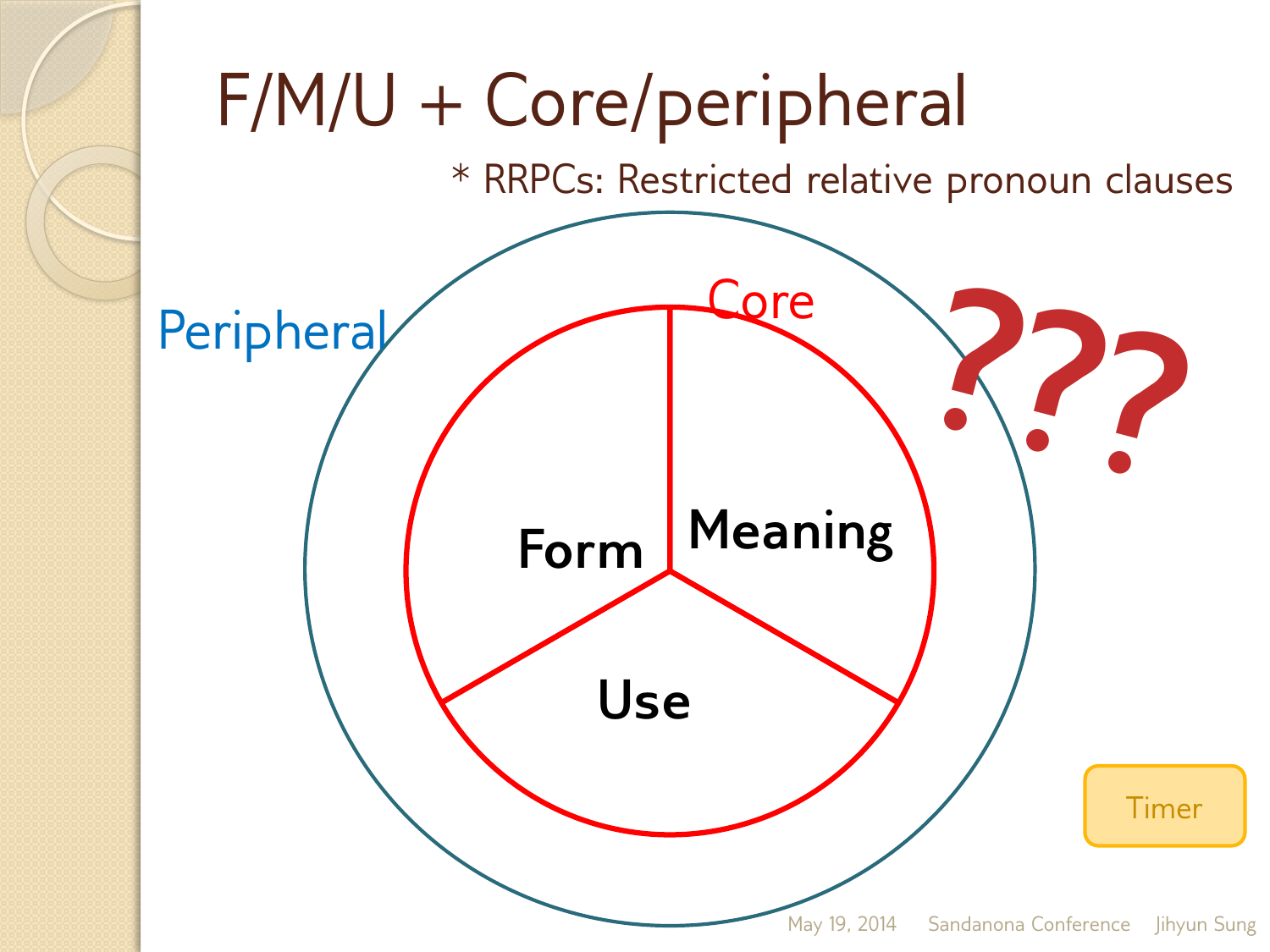

# F/M/U + Core/peripheral
* RRPCs: Restricted relative pronoun clauses

???
Core
Peripheral

### Chart

| Category | 열1 |
|---|---|
| Form | 30.0 |
| Meaning | 30.0 |
| Use | 30.0 |
Meaning
Form
Use
Timer
May 19, 2014     Sandanona Conference    Jihyun Sung